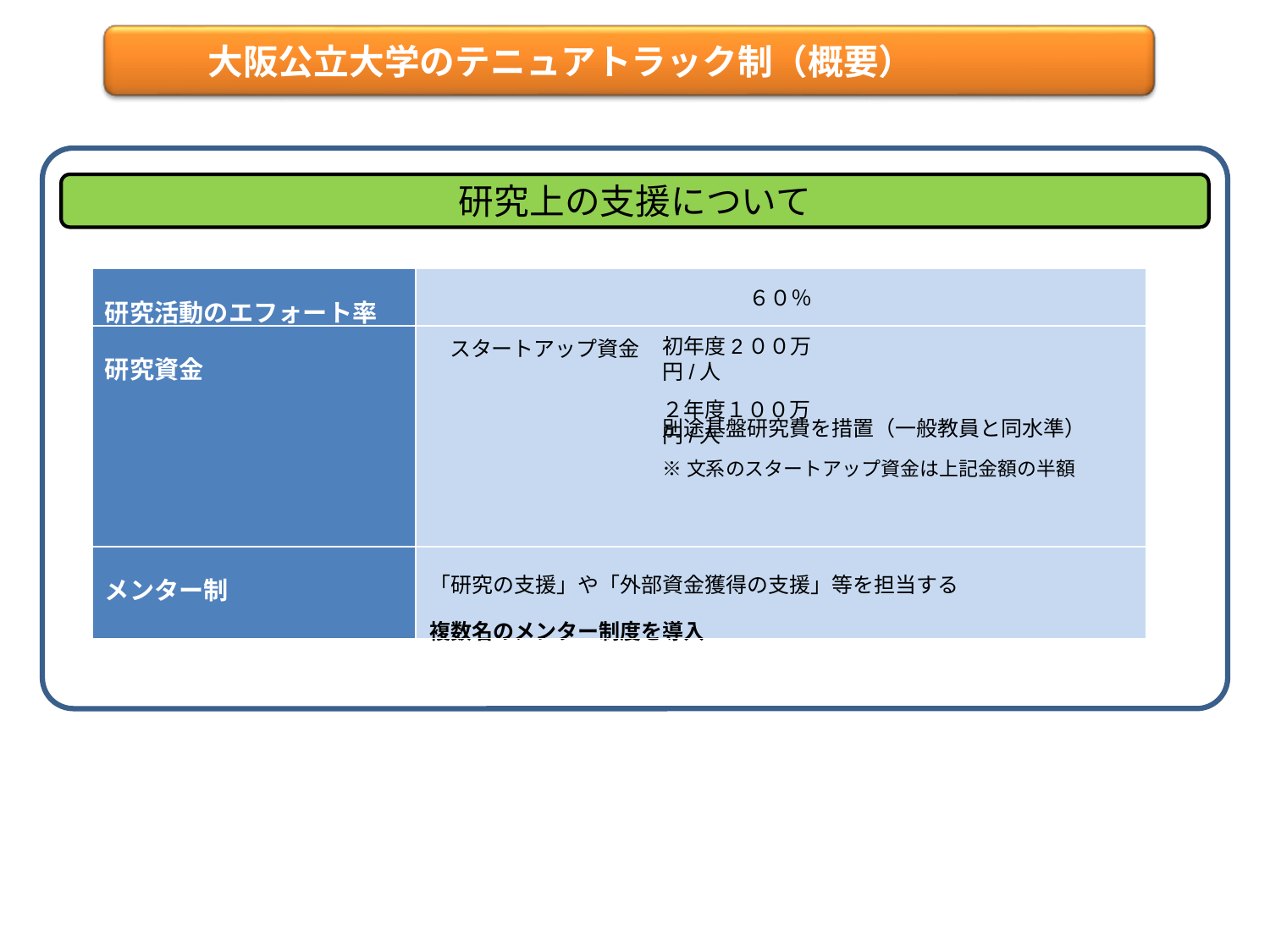

# 大阪公立大学のテニュアトラック制（概要）

研究上の支援について
| 研究活動のエフォート率 | ６０％ |
| --- | --- |
| 研究資金 | スタートアップ資金 |
| メンター制 | 「研究の支援」や「外部資金獲得の支援」等を担当する 複数名のメンター制度を導入 |
研究資金
初年度2００万円/人
２年度１００万円/人
別途基盤研究費を措置（一般教員と同水準）
※文系のスタートアップ資金は上記金額の半額
メンター制